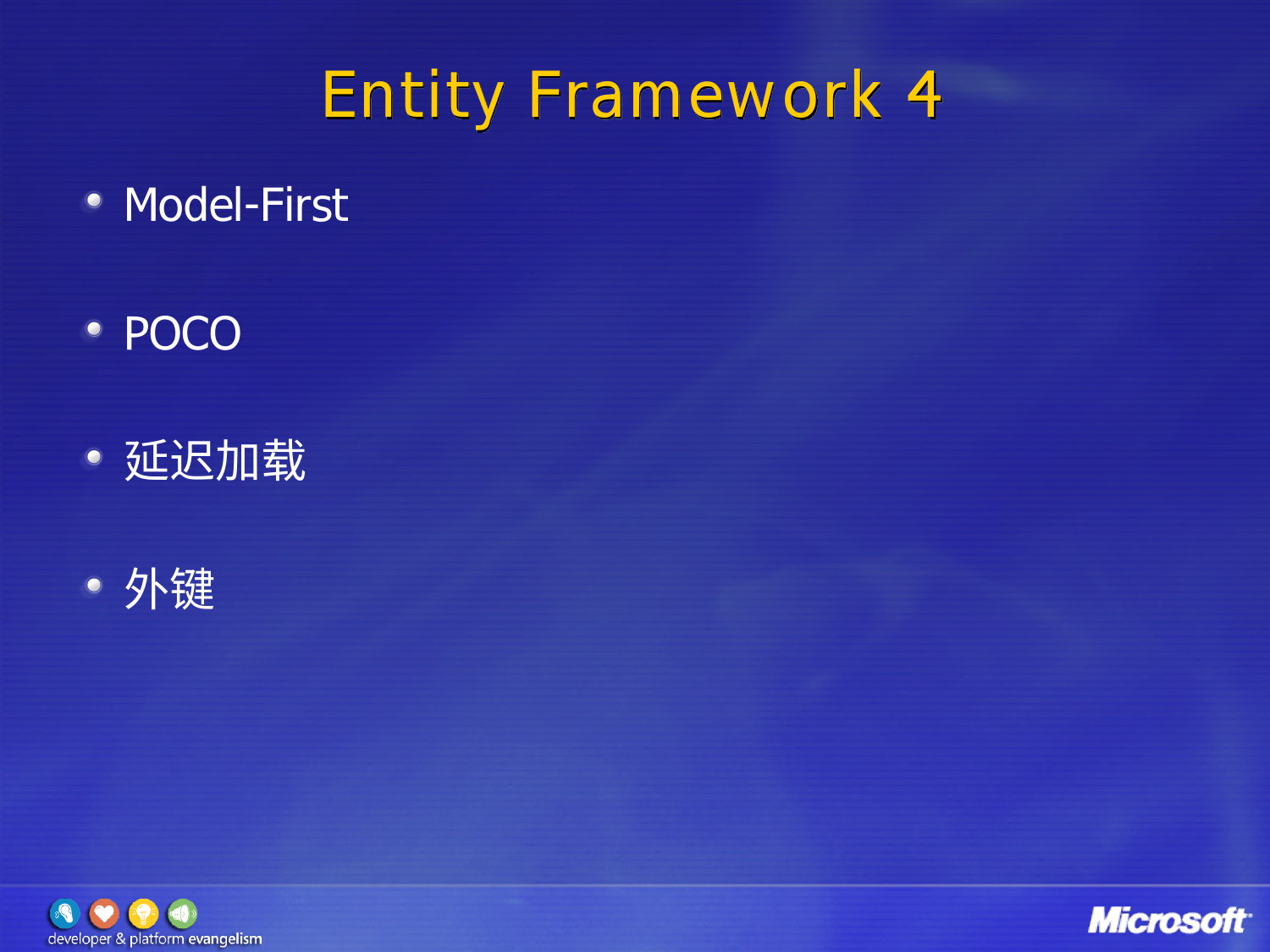

# Entity Framework 4
Model-First

POCO

延迟加载

外键